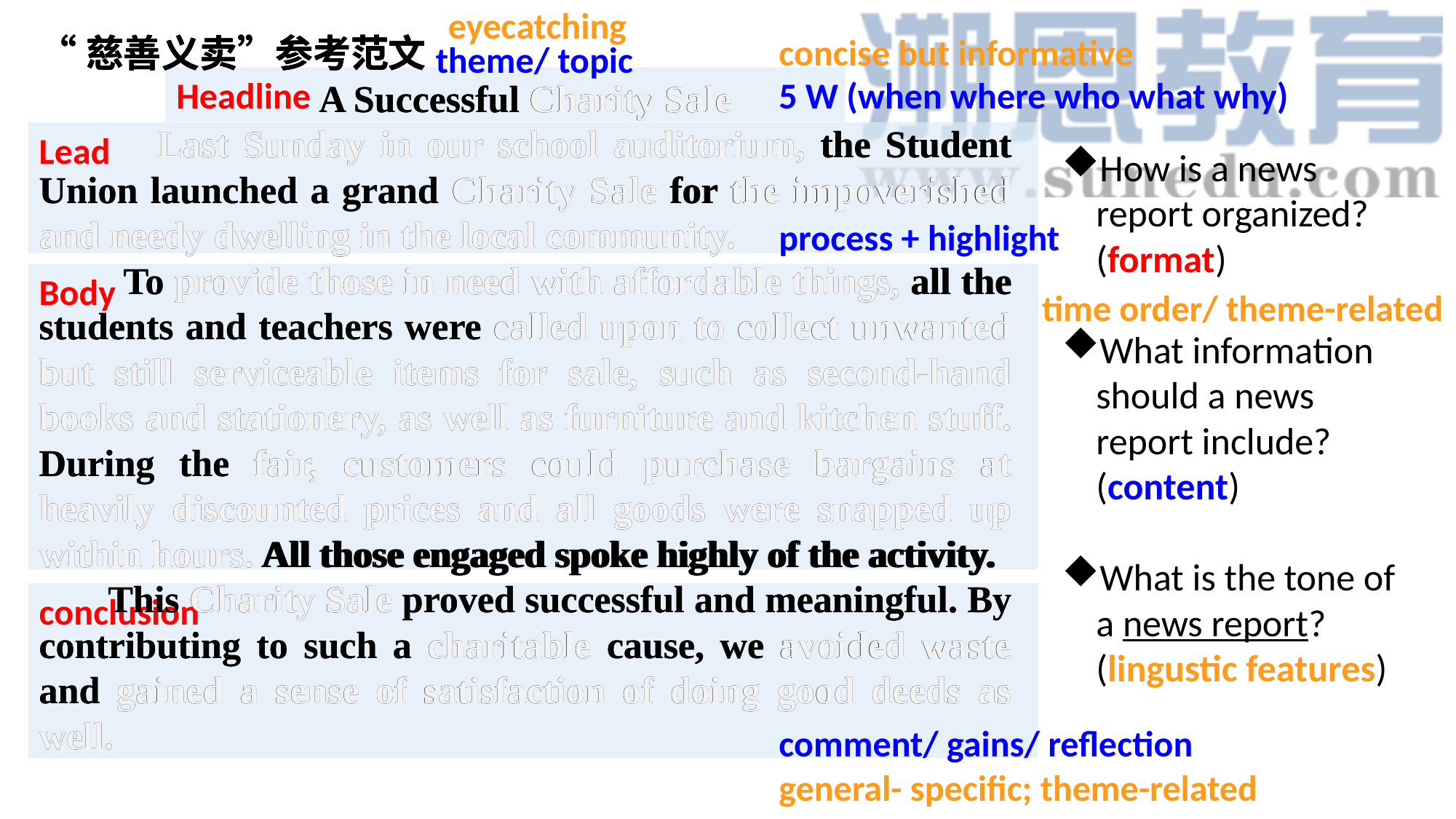

eyecatching
“慈善义卖”参考范文
A Successful Charity Sale
        Last Sunday in our school auditorium, the Student Union launched a grand Charity Sale for the impoverished and needy dwelling in the local community.
        To provide those in need with affordable things, all the students and teachers were called upon to collect unwanted but still serviceable items for sale, such as second-hand books and stationery, as well as furniture and kitchen stuff. During the fair, customers could purchase bargains at heavily discounted prices and all goods were snapped up within hours. All those engaged spoke highly of the activity.
       This Charity Sale proved successful and meaningful. By contributing to such a charitable cause, we avoided waste and gained a sense of satisfaction of doing good deeds as well.
“慈善义卖”参考范文
A Successful Charity Sale
        Last Sunday in our school auditorium, the Student Union launched a grand Charity Sale for the impoverished and needy dwelling in the local community.
        To provide those in need with affordable things, all the students and teachers were called upon to collect unwanted but still serviceable items for sale, such as second-hand books and stationery, as well as furniture and kitchen stuff. During the fair, customers could purchase bargains at heavily discounted prices and all goods were snapped up within hours. All those engaged spoke highly of the activity.
       This Charity Sale proved successful and meaningful. By contributing to such a charitable cause, we avoided waste and gained a sense of satisfaction of doing good deeds as well.
“慈善义卖”参考范文
A Successful Charity Sale
        Last Sunday in our school auditorium, the Student Union launched a grand Charity Sale for the impoverished and needy dwelling in the local community.
        To provide those in need with affordable things, all the students and teachers were called upon to collect unwanted but still serviceable items for sale, such as second-hand books and stationery, as well as furniture and kitchen stuff. During the fair, customers could purchase bargains at heavily discounted prices and all goods were snapped up within hours. All those engaged spoke highly of the activity.
       This Charity Sale proved successful and meaningful. By contributing to such a charitable cause, we avoided waste and gained a sense of satisfaction of doing good deeds as well.
concise but informative
theme/ topic
Headline
5 W (when where who what why)
Lead

How is a news report organized? (format)

What information should a news report include? (content)

What is the tone of a news report? (lingustic features)
process + highlight
Body

time order/ theme-related
conclusion

comment/ gains/ reflection
general- specific; theme-related